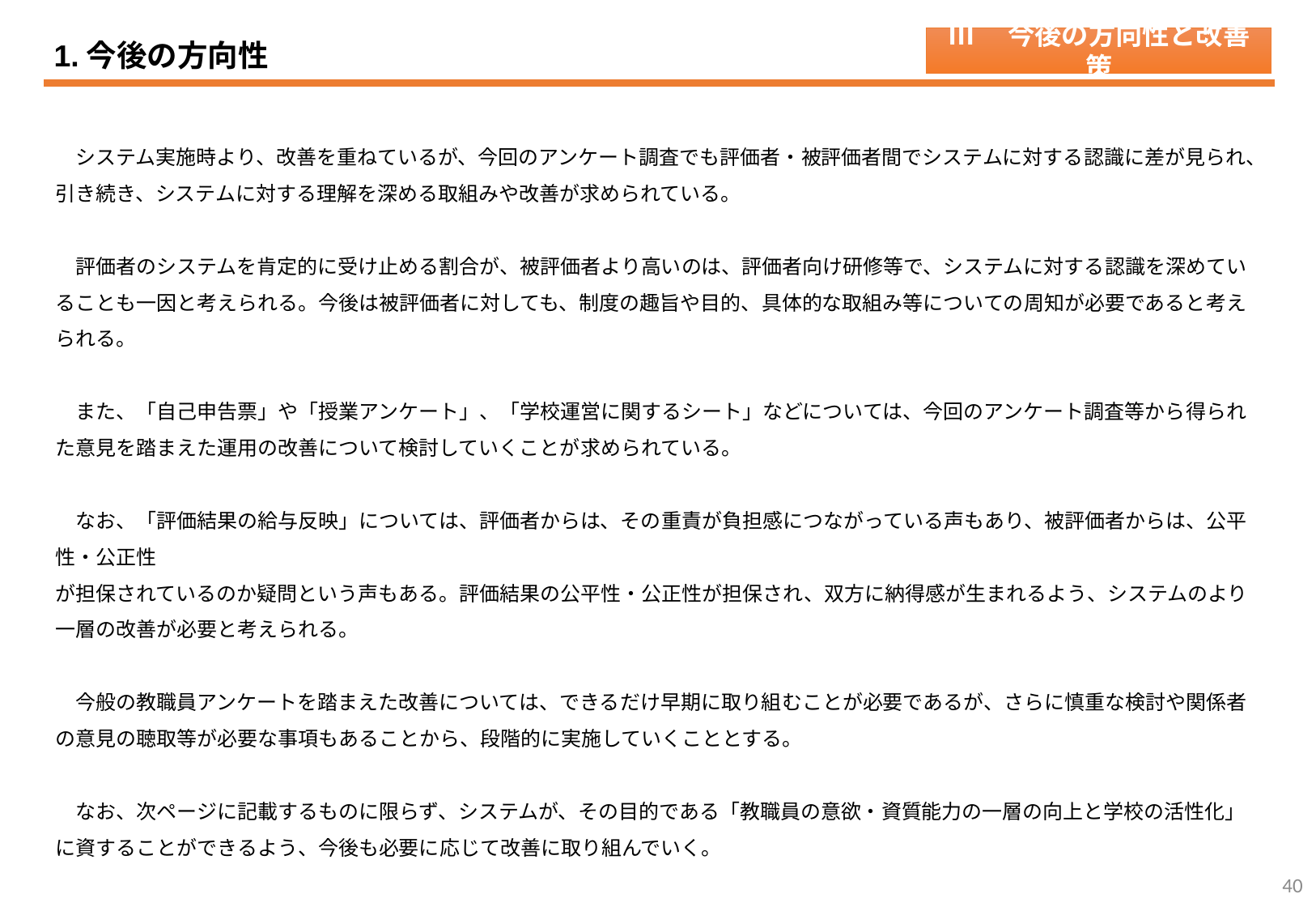

1.今後の方向性
Ⅲ　今後の方向性と改善策
　システム実施時より、改善を重ねているが、今回のアンケート調査でも評価者・被評価者間でシステムに対する認識に差が見られ、引き続き、システムに対する理解を深める取組みや改善が求められている。

　評価者のシステムを肯定的に受け止める割合が、被評価者より高いのは、評価者向け研修等で、システムに対する認識を深めていることも一因と考えられる。今後は被評価者に対しても、制度の趣旨や目的、具体的な取組み等についての周知が必要であると考えられる。

　また、「自己申告票」や「授業アンケート」、「学校運営に関するシート」などについては、今回のアンケート調査等から得られた意見を踏まえた運用の改善について検討していくことが求められている。

　なお、「評価結果の給与反映」については、評価者からは、その重責が負担感につながっている声もあり、被評価者からは、公平性・公正性
が担保されているのか疑問という声もある。評価結果の公平性・公正性が担保され、双方に納得感が生まれるよう、システムのより一層の改善が必要と考えられる。

　今般の教職員アンケートを踏まえた改善については、できるだけ早期に取り組むことが必要であるが、さらに慎重な検討や関係者の意見の聴取等が必要な事項もあることから、段階的に実施していくこととする。

　なお、次ページに記載するものに限らず、システムが、その目的である「教職員の意欲・資質能力の一層の向上と学校の活性化」に資することができるよう、今後も必要に応じて改善に取り組んでいく。

40